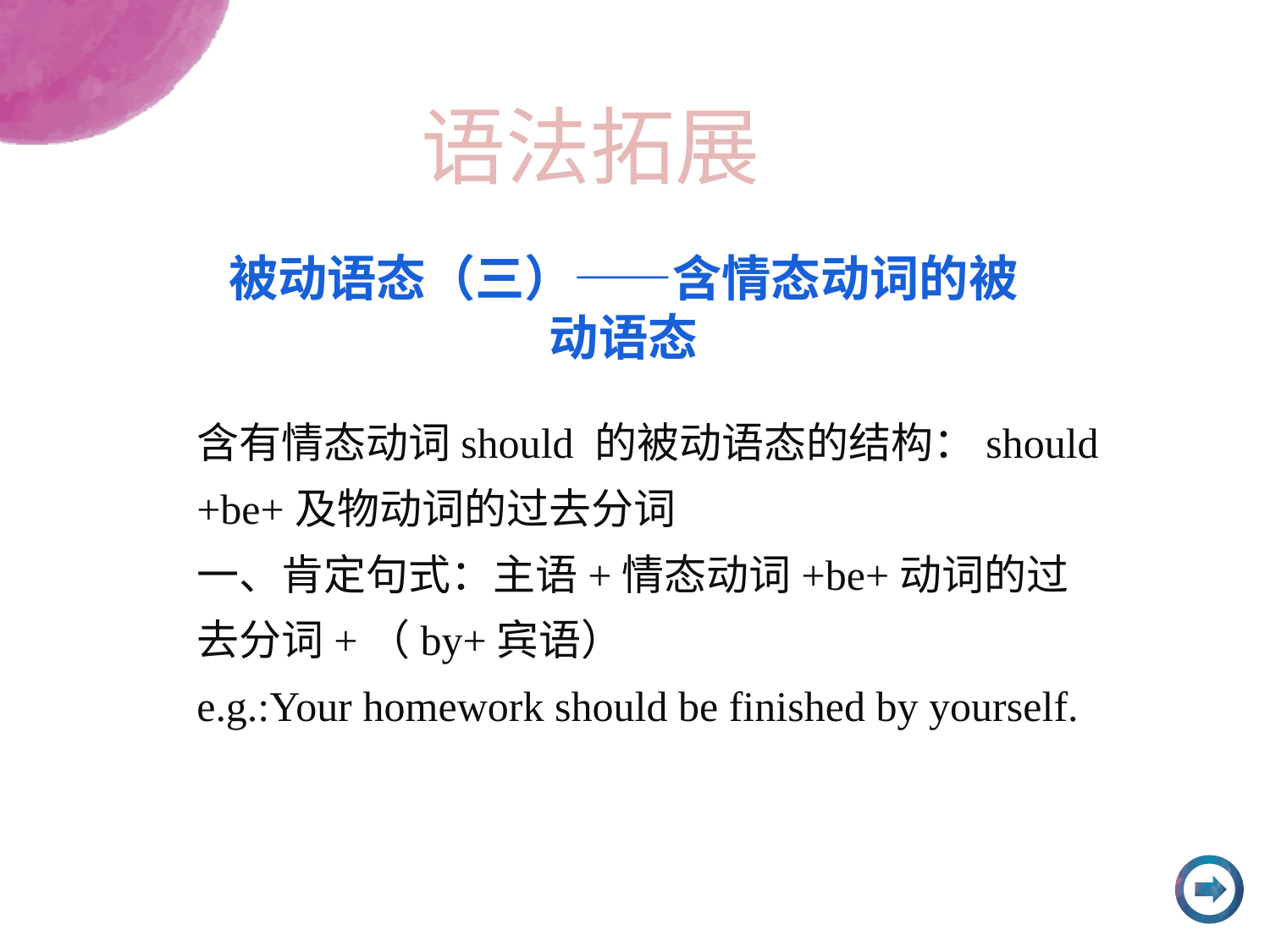

语法拓展
被动语态（三）——含情态动词的被动语态
含有情态动词should 的被动语态的结构：should +be+及物动词的过去分词
一、肯定句式：主语+情态动词+be+动词的过去分词+（by+宾语）
e.g.:Your homework should be finished by yourself.